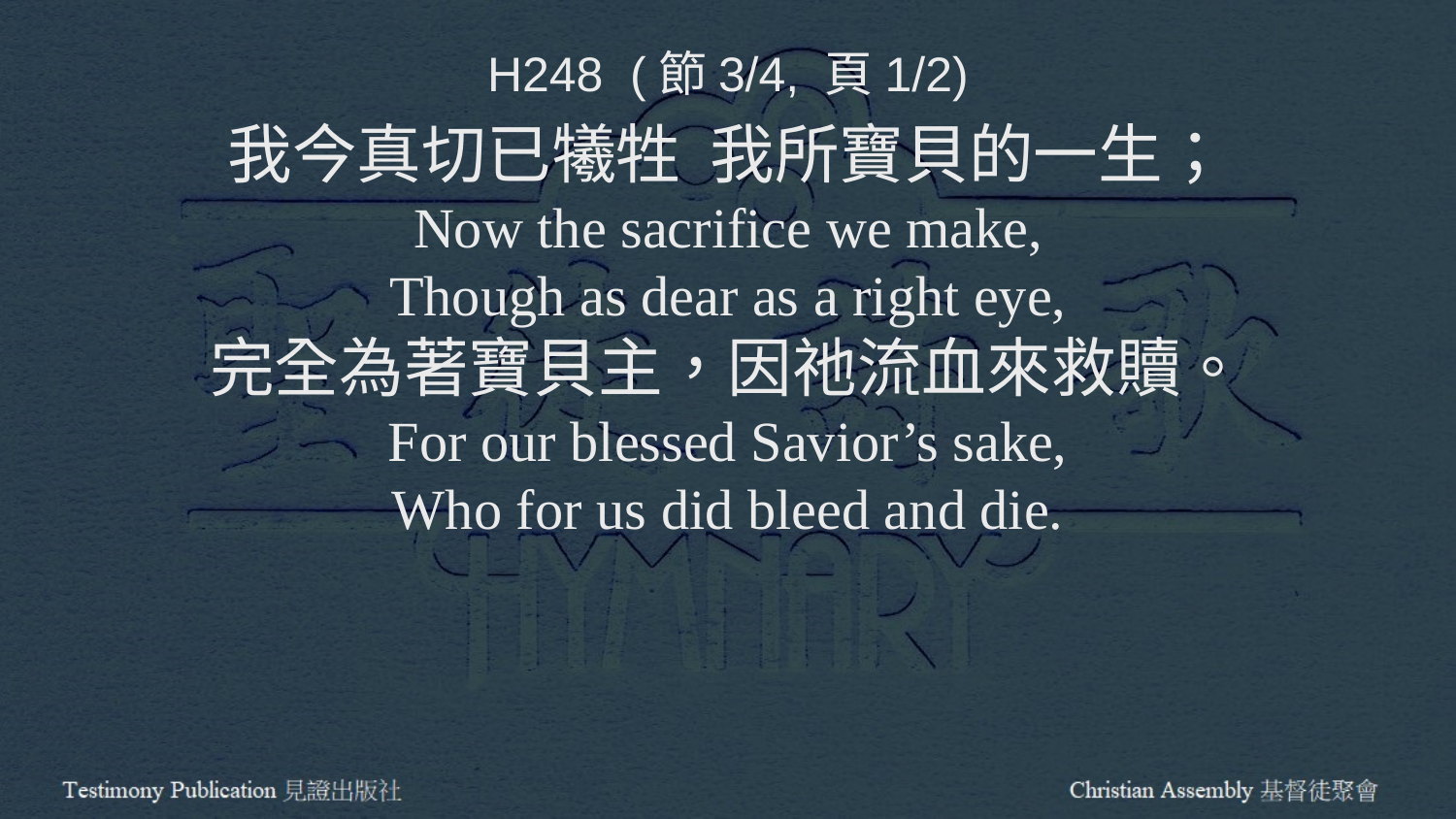

H248  (節3/4, 頁1/2)
我今真切已犧牲  我所寶貝的一生；
Now the sacrifice we make,
Though as dear as a right eye,
完全為著寶貝主，因祂流血來救贖。
For our blessed Savior’s sake,
Who for us did bleed and die.